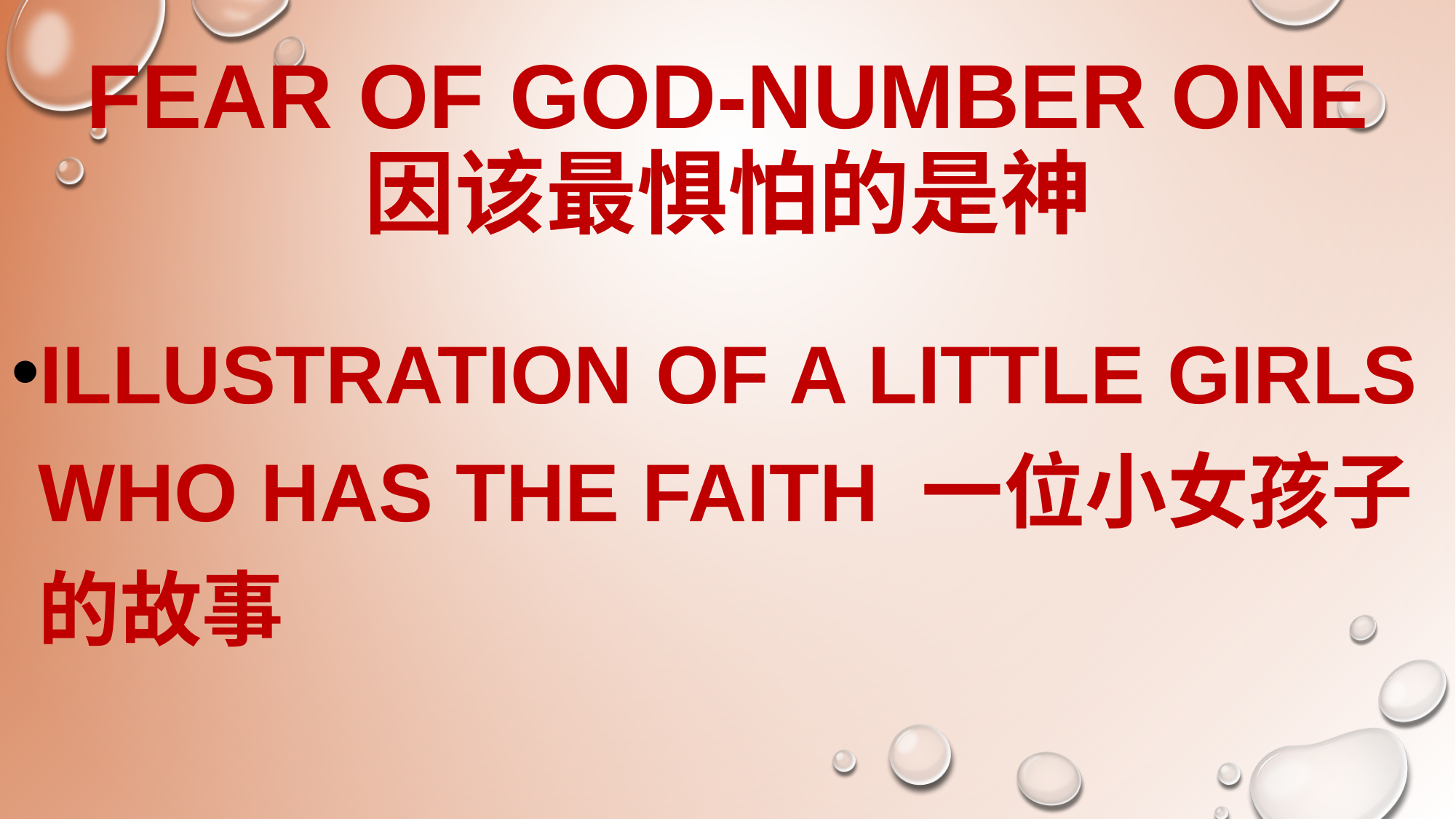

# Fear of god-number one 因该最惧怕的是神
Illustration of a little girls who has the faith 一位小女孩子的故事